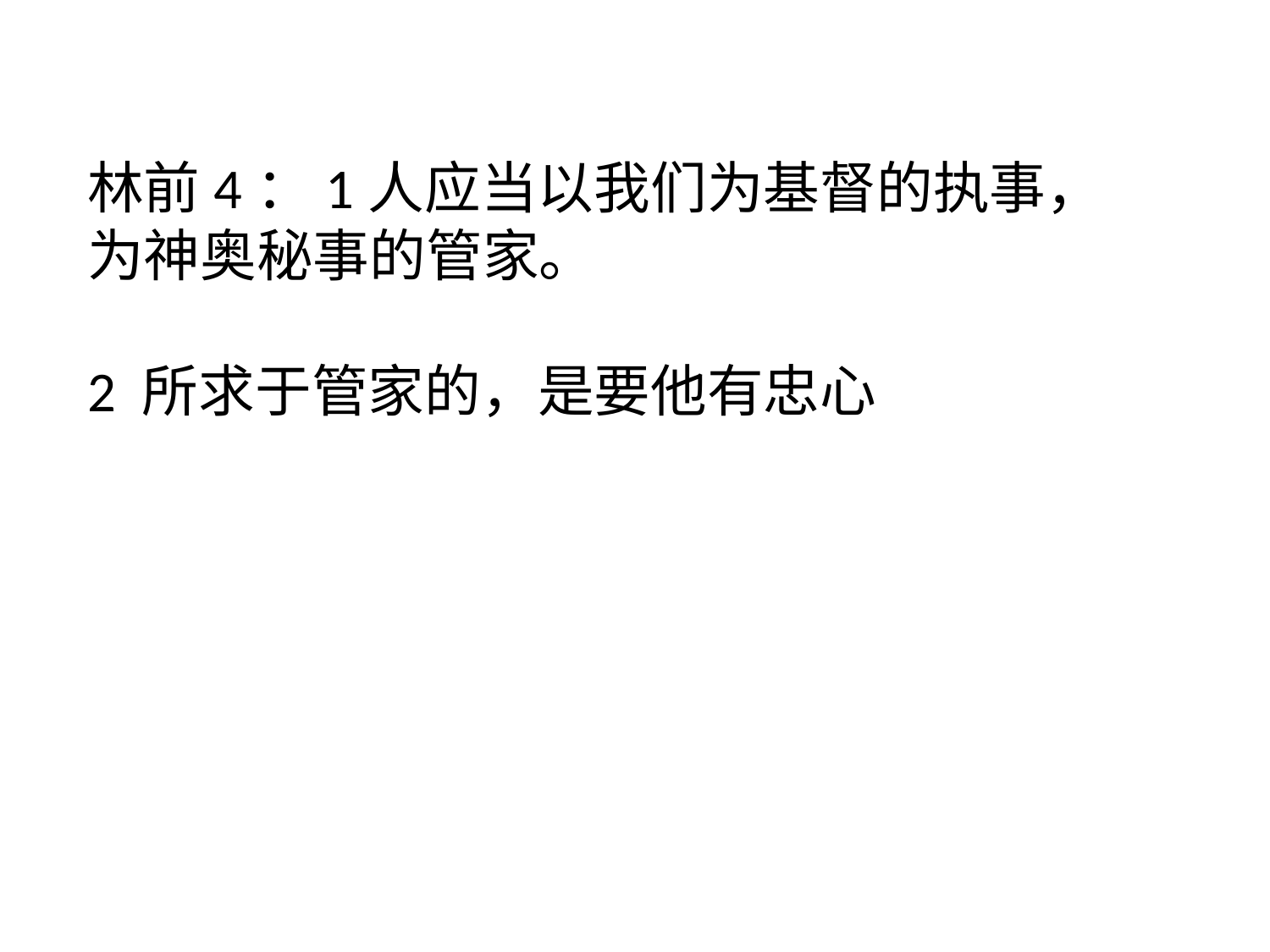

林前4：1人应当以我们为基督的执事，为神奥秘事的管家。
2 所求于管家的，是要他有忠心